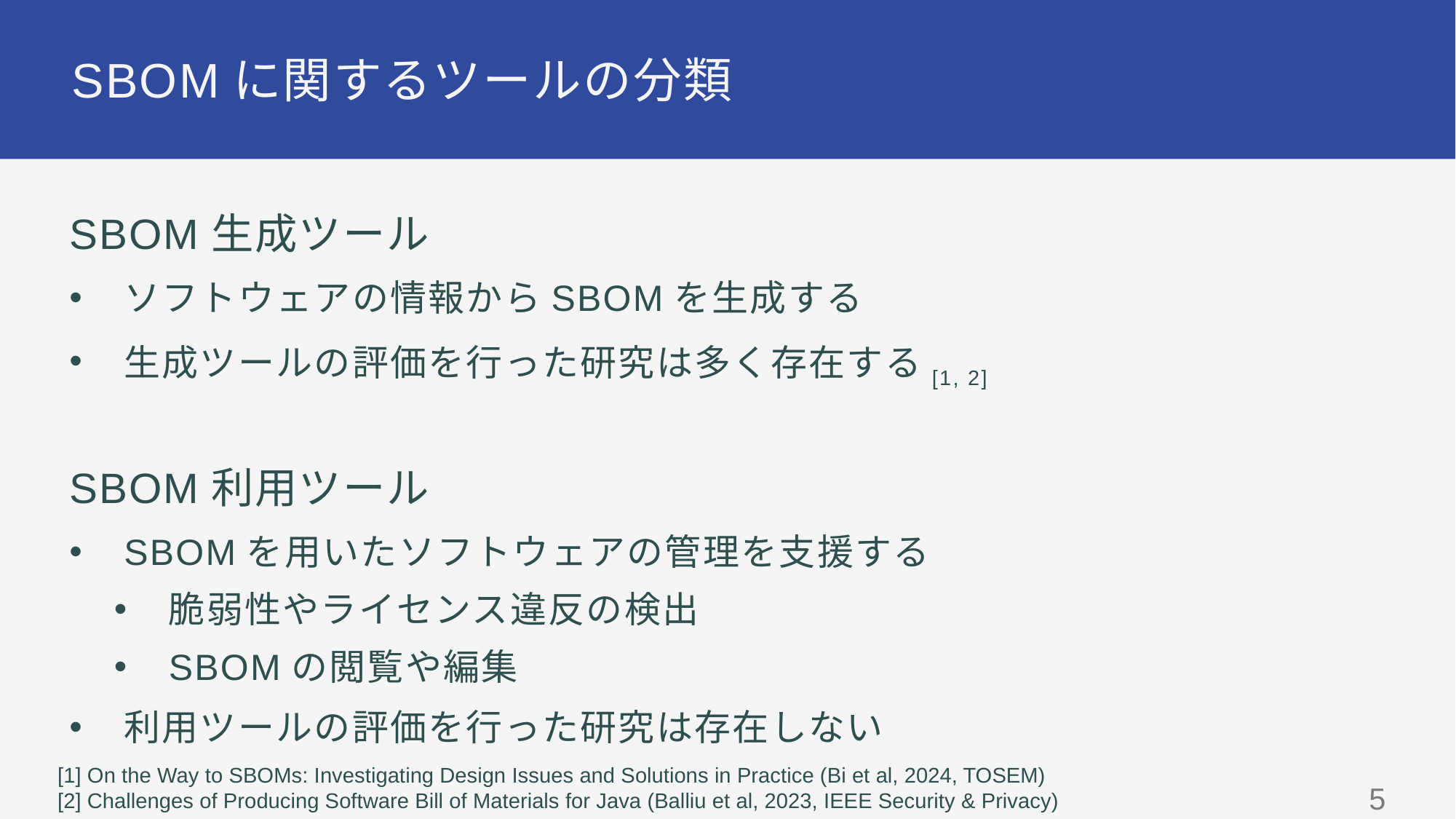

# SBOMに関するツールの分類
SBOM生成ツール
ソフトウェアの情報からSBOMを生成する
生成ツールの評価を行った研究は多く存在する[1, 2]

SBOM利用ツール
SBOMを用いたソフトウェアの管理を支援する
脆弱性やライセンス違反の検出
SBOMの閲覧や編集
利用ツールの評価を行った研究は存在しない
[1] On the Way to SBOMs: Investigating Design Issues and Solutions in Practice (Bi et al, 2024, TOSEM)
[2] Challenges of Producing Software Bill of Materials for Java (Balliu et al, 2023, IEEE Security & Privacy)
5